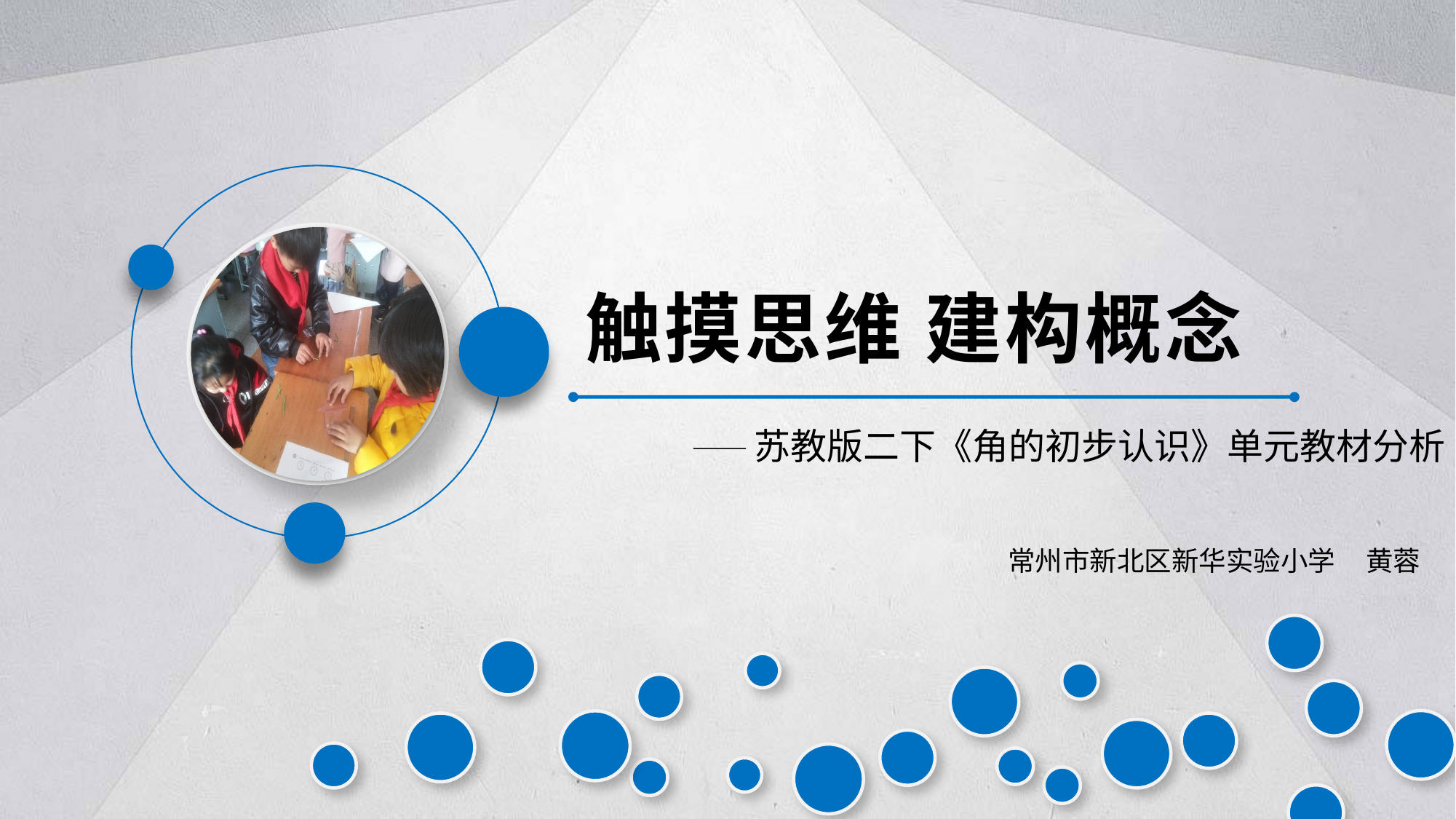

触摸思维 建构概念

——苏教版二下《角的初步认识》单元教材分析

常州市新北区新华实验小学     黄蓉